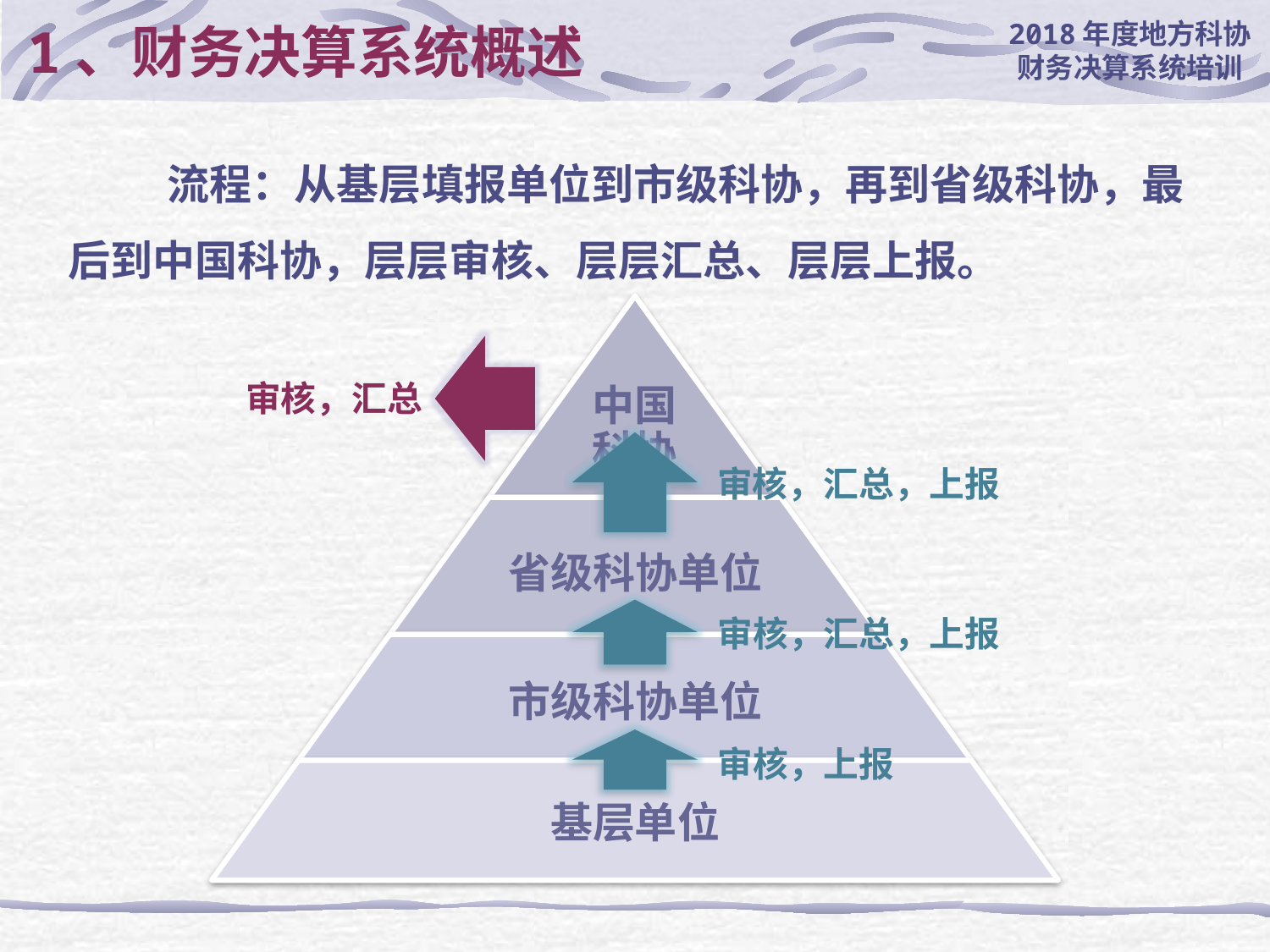

# 1、财务决算系统概述
流程：从基层填报单位到市级科协，再到省级科协，最后到中国科协，层层审核、层层汇总、层层上报。
中国科协
省级科协单位
市级科协单位
基层单位

审核，汇总

审核，汇总，上报

审核，汇总，上报

审核，上报